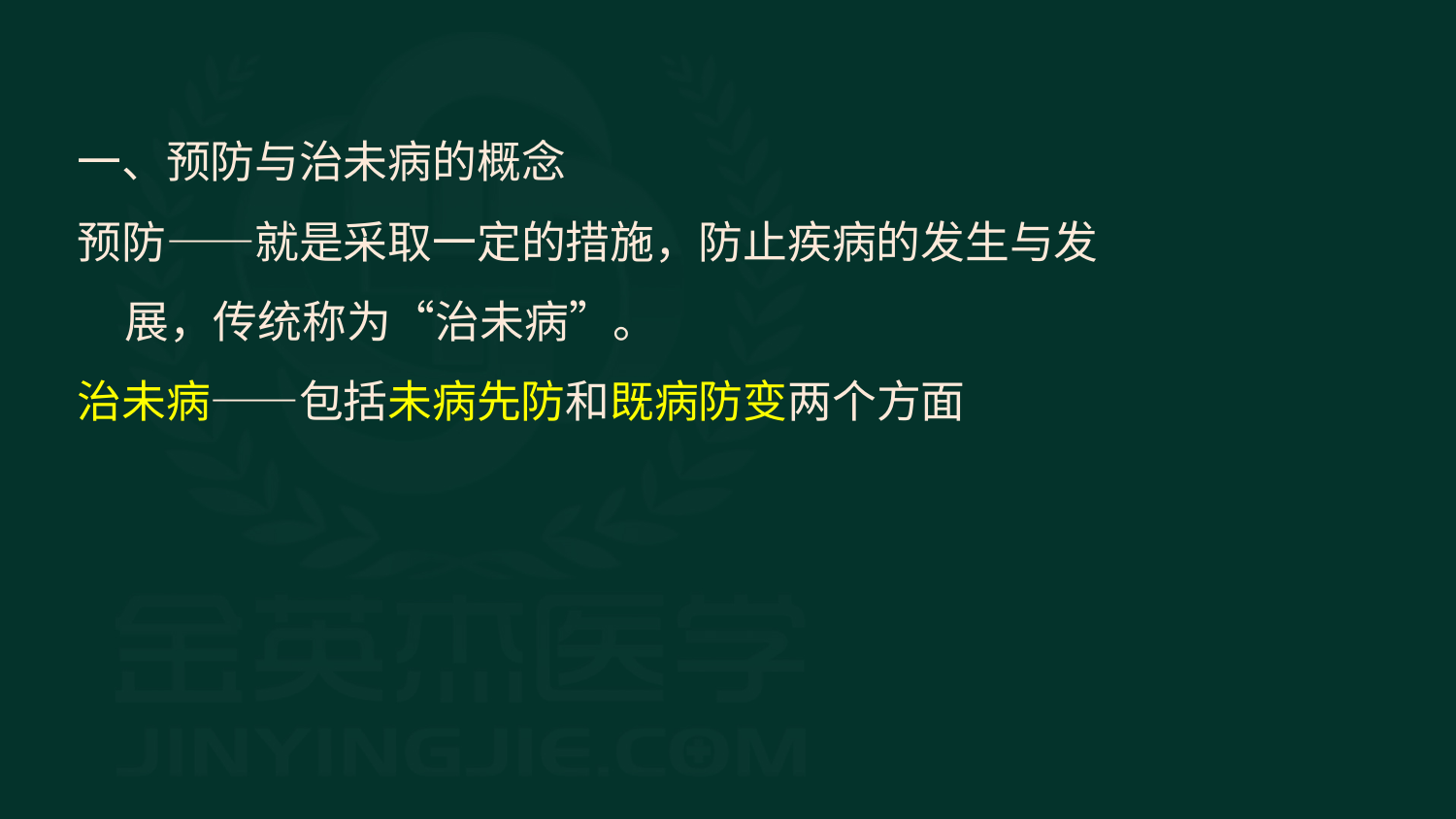

一、预防与治未病的概念
预防——就是采取一定的措施，防止疾病的发生与发展，传统称为“治未病”。
治未病——包括未病先防和既病防变两个方面